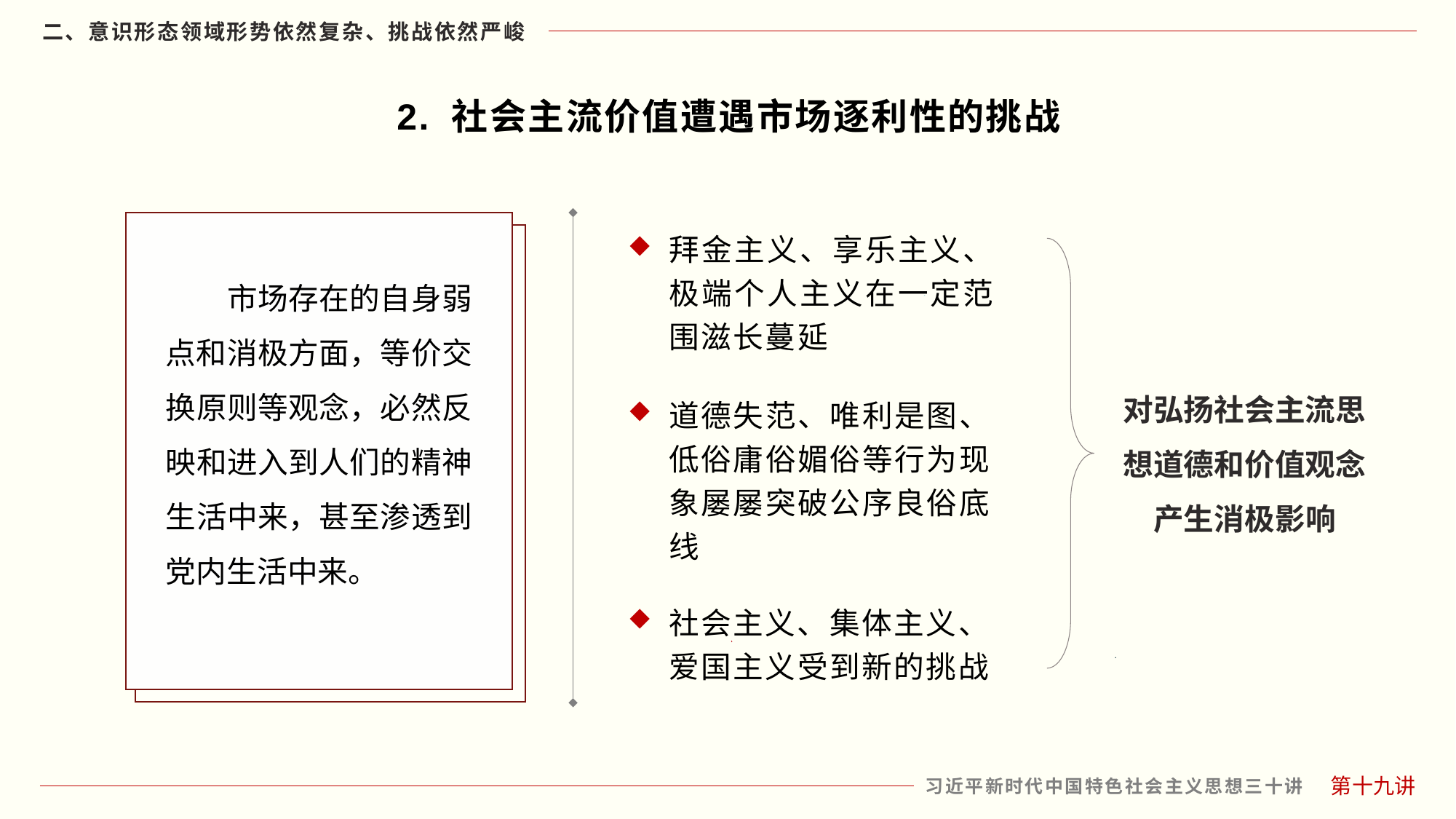

2. 社会主流价值遭遇市场逐利性的挑战

　　市场存在的自身弱点和消极方面，等价交换原则等观念，必然反映和进入到人们的精神生活中来，甚至渗透到党内生活中来。
拜金主义、享乐主义、极端个人主义在一定范围滋长蔓延

对弘扬社会主流思想道德和价值观念产生消极影响
道德失范、唯利是图、低俗庸俗媚俗等行为现象屡屡突破公序良俗底线
社会主义、集体主义、爱国主义受到新的挑战